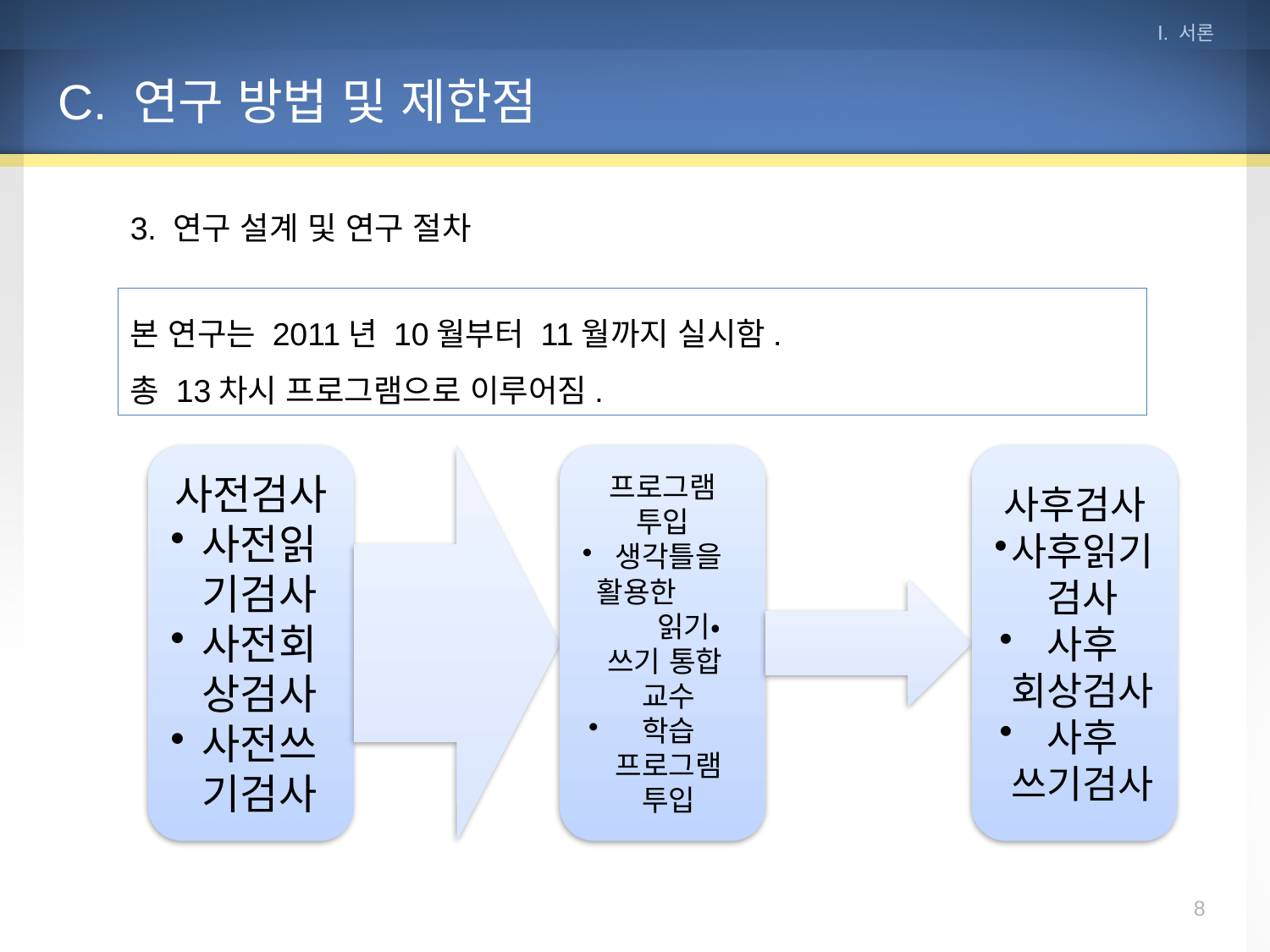

Ⅰ. 서론
C. 연구 방법 및 제한점
3. 연구 설계 및 연구 절차
본 연구는 2011년 10월부터 11월까지 실시함.
총 13차시 프로그램으로 이루어짐.
사전검사
사전읽기검사
사전회상검사
프로그램 투입
생각틀을 활용한              읽기•쓰기 통합  교수
사후검사
사후읽기검사
사후 회상검사
사후 쓰기검사
사전쓰기검사
학습 프로그램 투입
8